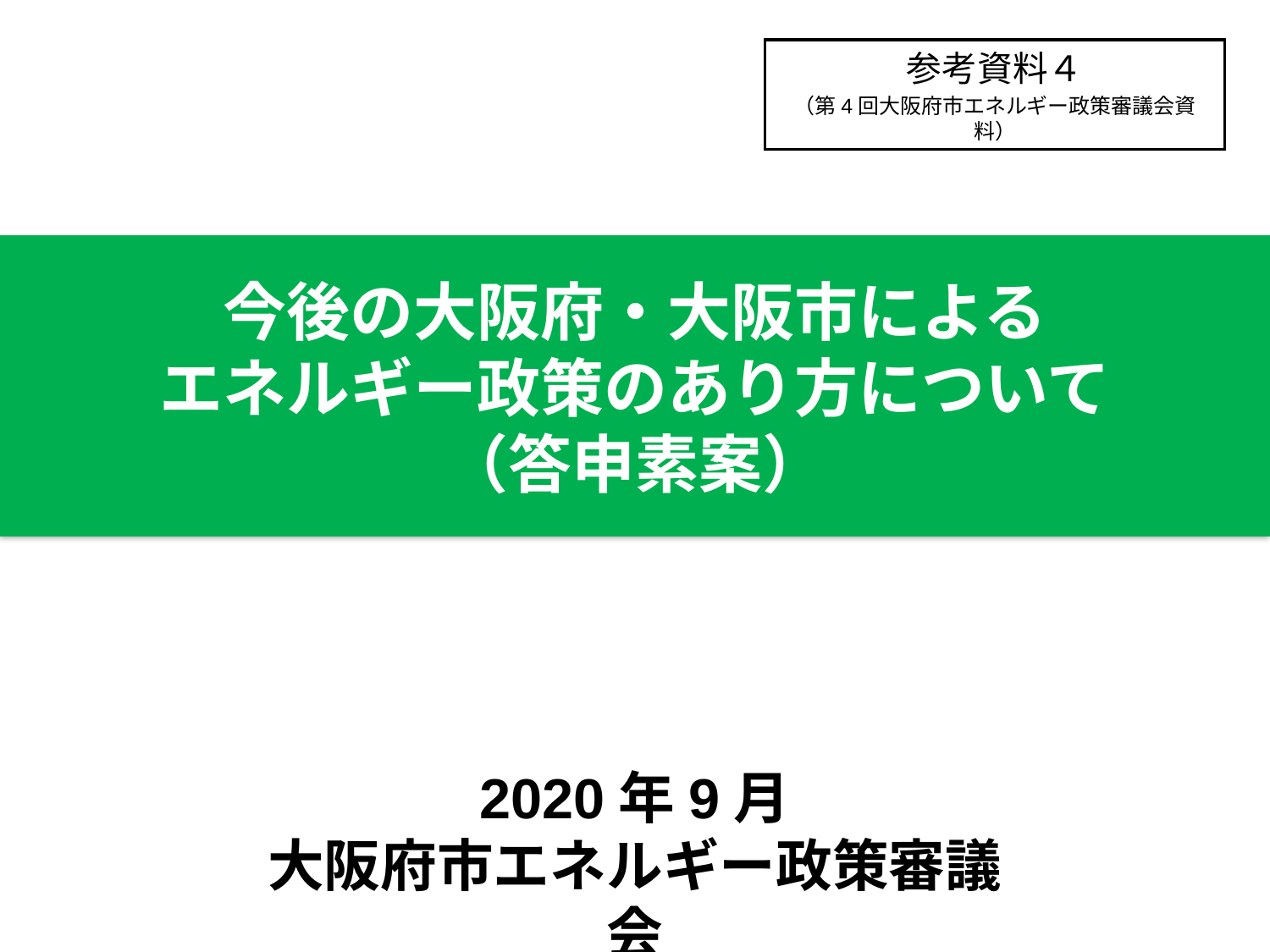

参考資料４
（第4回大阪府市エネルギー政策審議会資料）
今後の大阪府・大阪市による
エネルギー政策のあり方について
（答申素案）
2020年9月
大阪府市エネルギー政策審議会